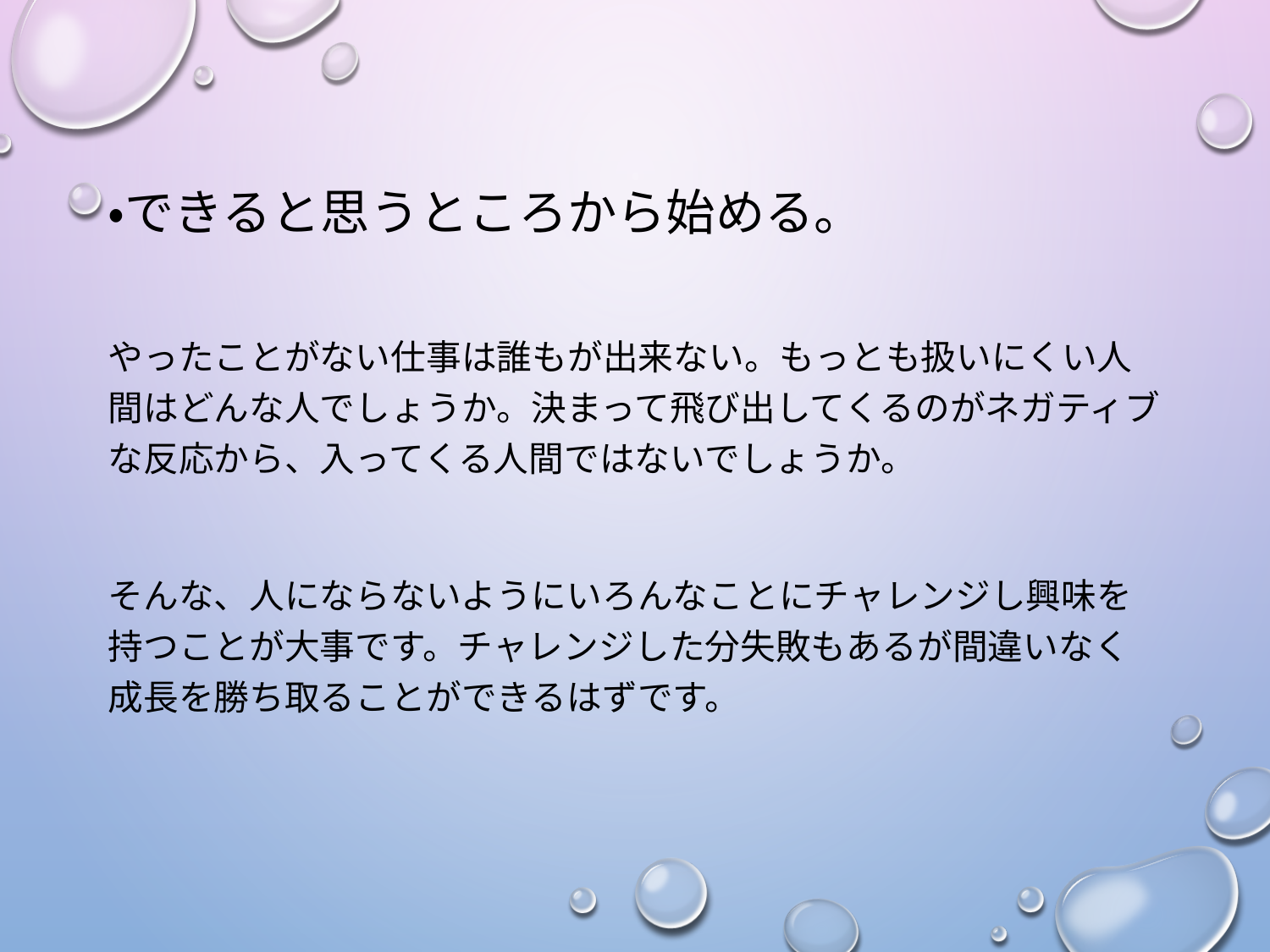

・できると思うところから始める。

やったことがない仕事は誰もが出来ない。もっとも扱いにくい人間はどんな人でしょうか。決まって飛び出してくるのがネガティブな反応から、入ってくる人間ではないでしょうか。

そんな、人にならないようにいろんなことにチャレンジし興味を持つことが大事です。チャレンジした分失敗もあるが間違いなく成長を勝ち取ることができるはずです。